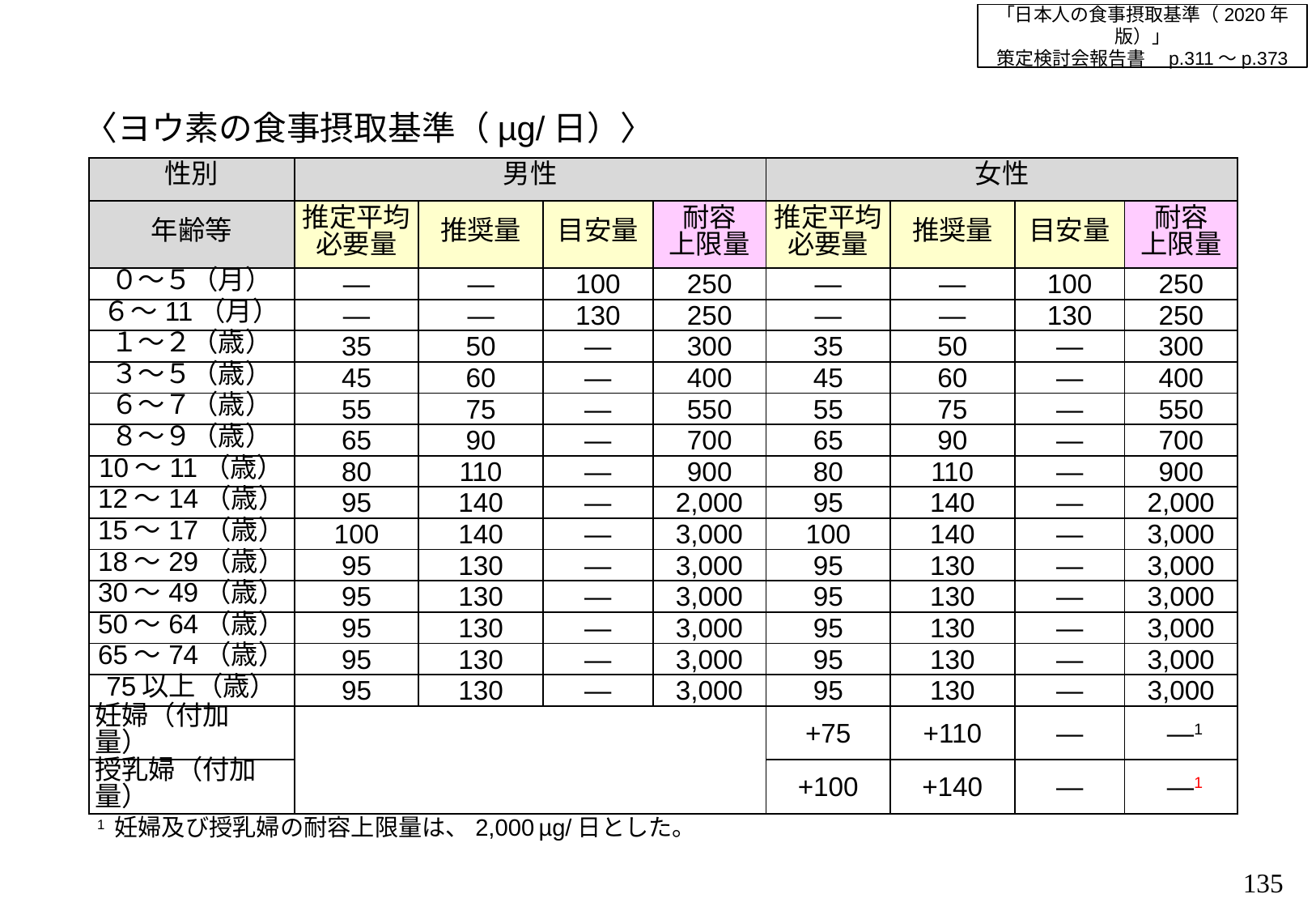

「日本人の食事摂取基準（2020年版）」
策定検討会報告書　p.311～p.373
〈ヨウ素の食事摂取基準（µg/日）〉
| 性別 | 男性 |  |  |  | 女性 |  |  |  |
| --- | --- | --- | --- | --- | --- | --- | --- | --- |
| 年齢等 | 推定平均必要量 | 推奨量 | 目安量 | 耐容 上限量 | 推定平均必要量 | 推奨量 | 目安量 | 耐容 上限量 |
| ０～５（月） | ― | ― | 100 | 250 | ― | ― | 100 | 250 |
| ６～11（月） | ― | ― | 130 | 250 | ― | ― | 130 | 250 |
| １～２（歳） | 35 | 50 | ― | 300 | 35 | 50 | ― | 300 |
| ３～５（歳） | 45 | 60 | ― | 400 | 45 | 60 | ― | 400 |
| ６～７（歳） | 55 | 75 | ― | 550 | 55 | 75 | ― | 550 |
| ８～９（歳） | 65 | 90 | ― | 700 | 65 | 90 | ― | 700 |
| 10～11（歳） | 80 | 110 | ― | 900 | 80 | 110 | ― | 900 |
| 12～14（歳） | 95 | 140 | ― | 2,000 | 95 | 140 | ― | 2,000 |
| 15～17（歳） | 100 | 140 | ― | 3,000 | 100 | 140 | ― | 3,000 |
| 18～29（歳） | 95 | 130 | ― | 3,000 | 95 | 130 | ― | 3,000 |
| 30～49（歳） | 95 | 130 | ― | 3,000 | 95 | 130 | ― | 3,000 |
| 50～64（歳） | 95 | 130 | ― | 3,000 | 95 | 130 | ― | 3,000 |
| 65～74（歳） | 95 | 130 | ― | 3,000 | 95 | 130 | ― | 3,000 |
| 75以上（歳） | 95 | 130 | ― | 3,000 | 95 | 130 | ― | 3,000 |
| 妊婦（付加量） |  |  |  |  | +75 | +110 | ― | ―1 |
| 授乳婦（付加量） |  |  |  |  | +100 | +140 | ― | ―1 |
1 妊婦及び授乳婦の耐容上限量は、2,000 µg/日とした。
135